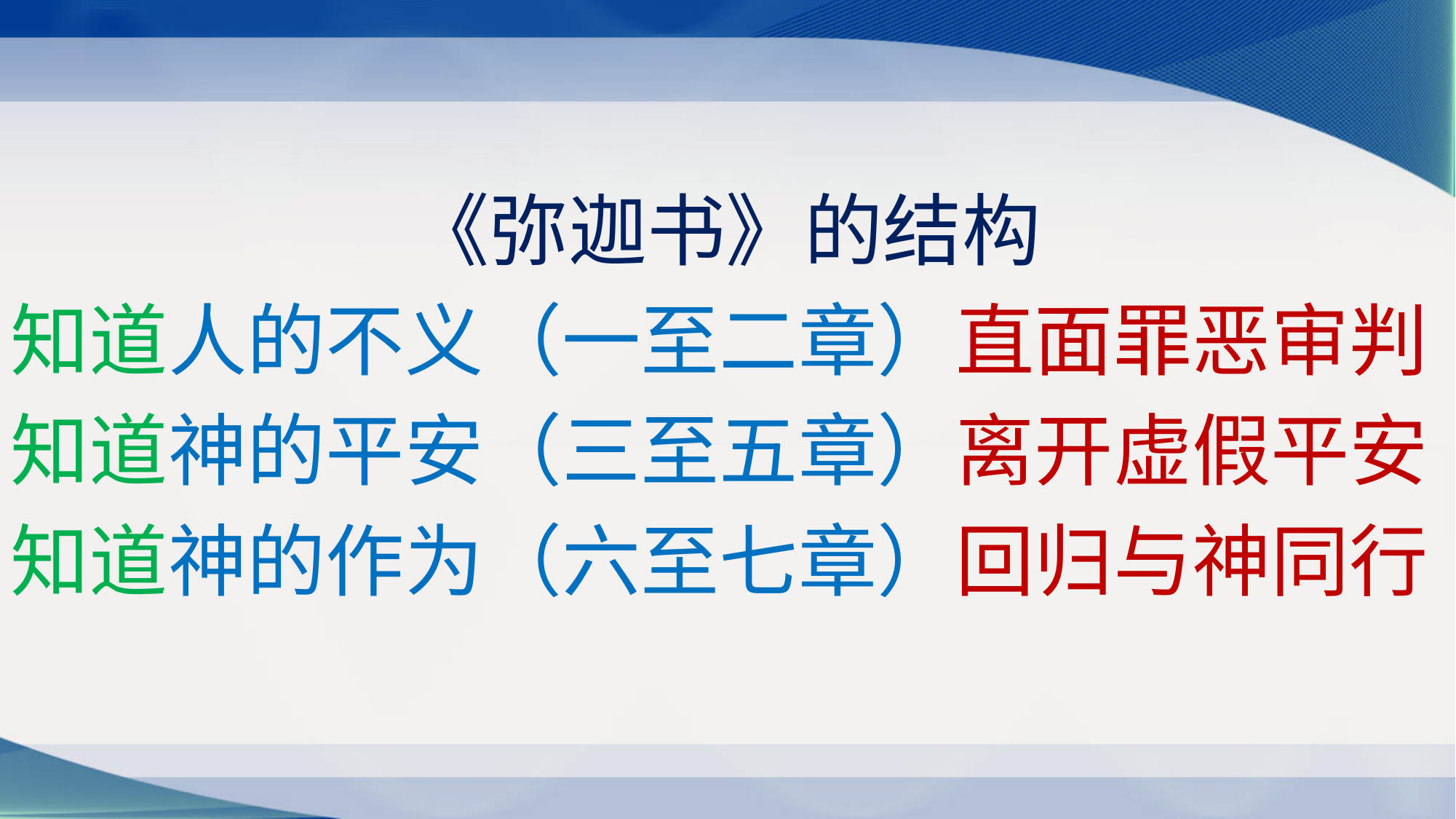

《弥迦书》的结构
知道人的不义（一至二章）直面罪恶审判
知道神的平安（三至五章）离开虚假平安
知道神的作为（六至七章）回归与神同行